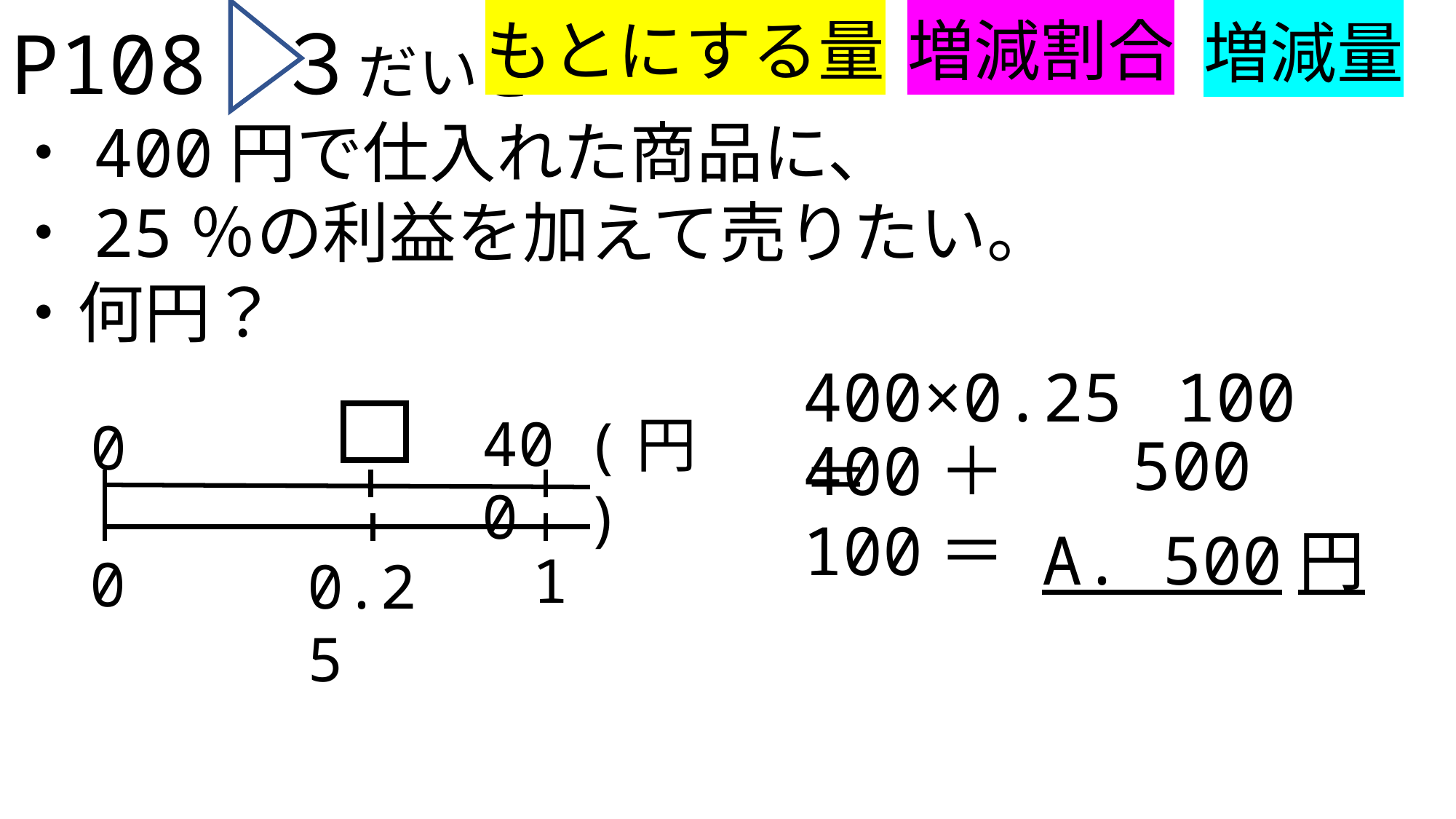

もとにする量
増減割合
増減量
P108 ３だいき
・400円で仕入れた商品に、
・25％の利益を加えて売りたい。
・何円？

400×0.25＝
100
400
(円)

0
500
400＋100＝
A. 500円
1
0
0.25